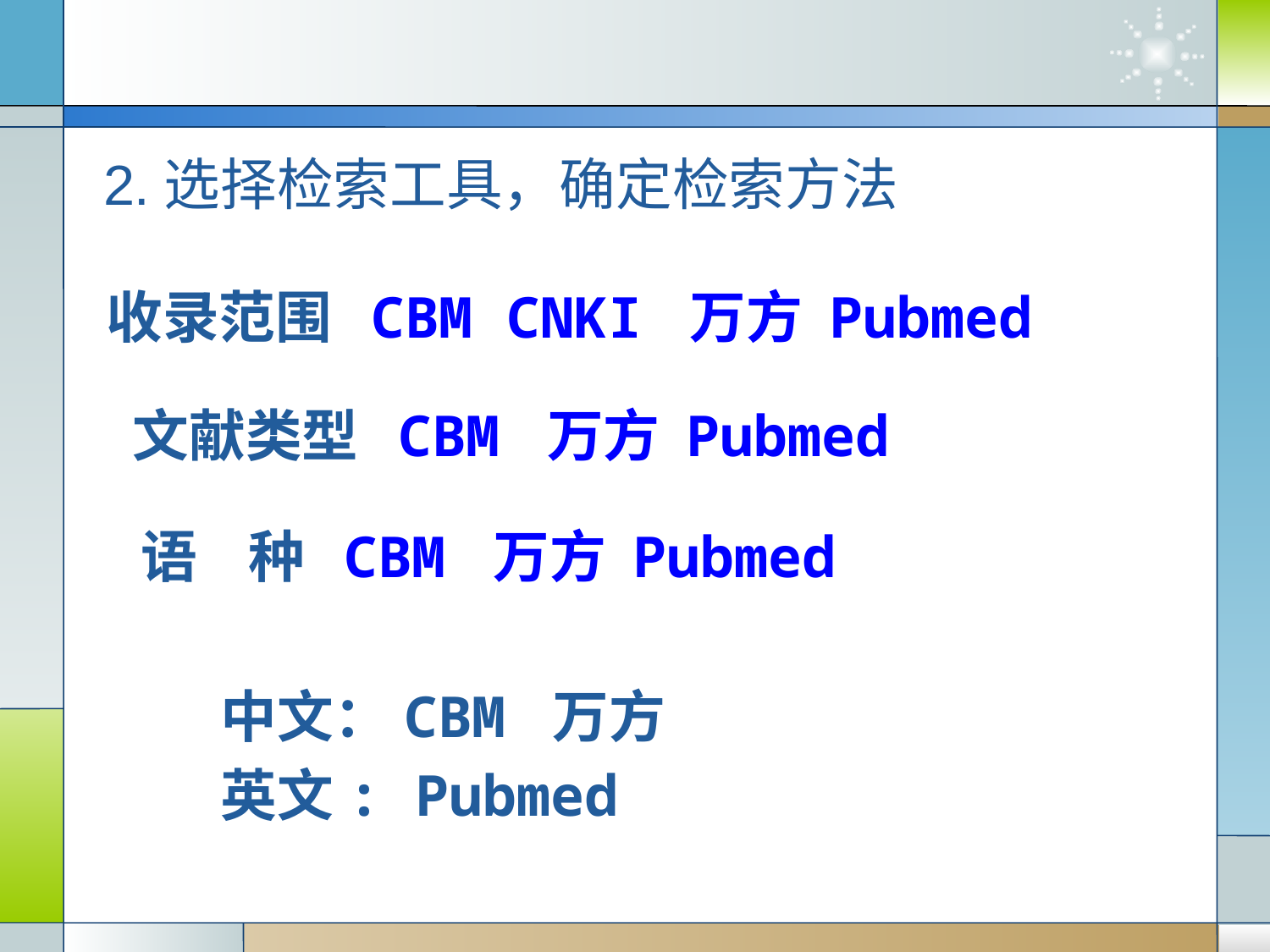

2.选择检索工具，确定检索方法
收录范围  CBM CNKI 万方 Pubmed
文献类型  CBM 万方 Pubmed
语    种  CBM 万方 Pubmed
中文：CBM 万方
英文: Pubmed